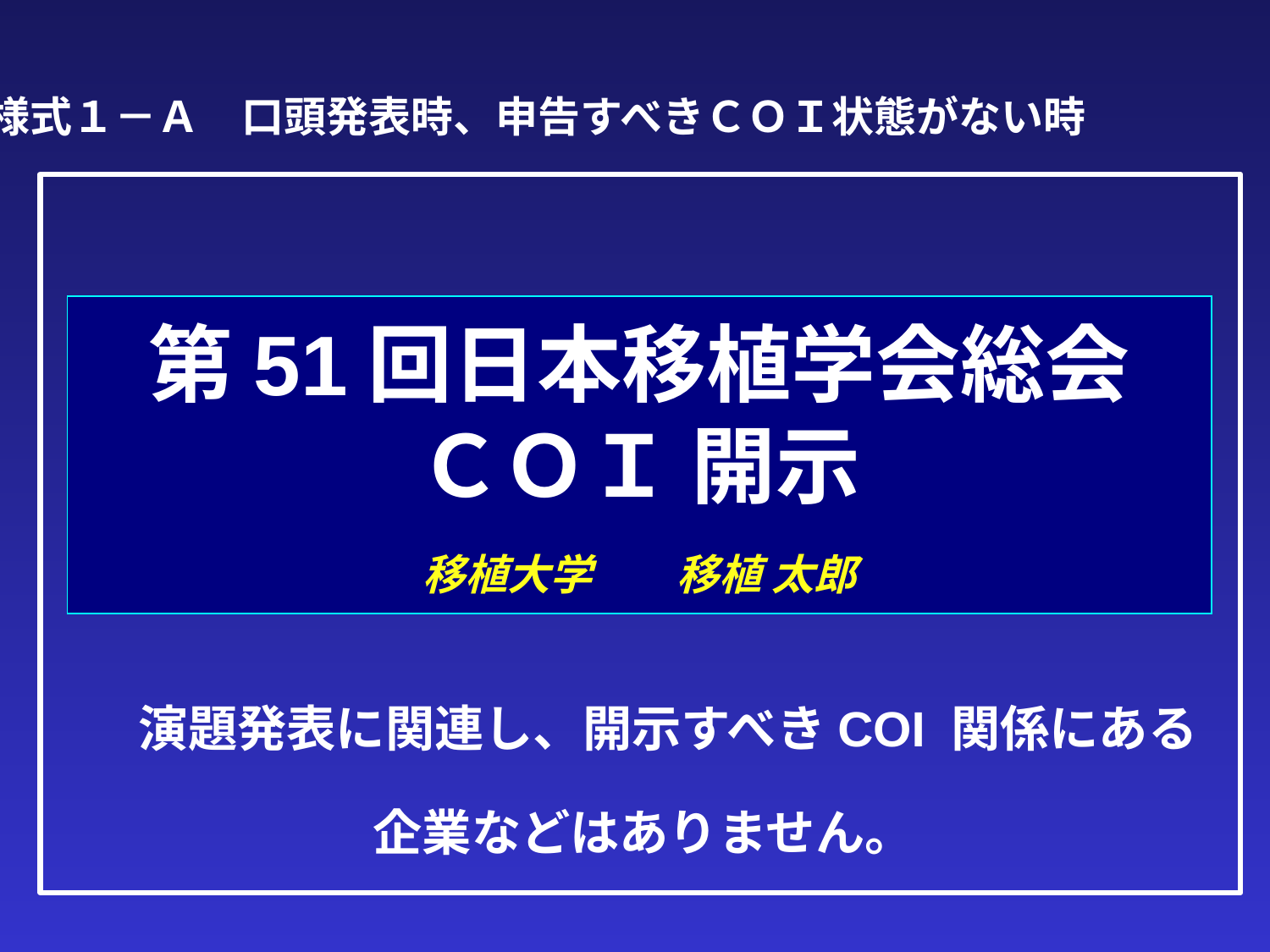

様式１－Ａ　口頭発表時、申告すべきＣＯＩ状態がない時

# 第51回日本移植学会総会 ＣＯＩ 開示 　 移植大学　　移植 太郎

　演題発表に関連し、開示すべきCOI 関係にある
企業などはありません。